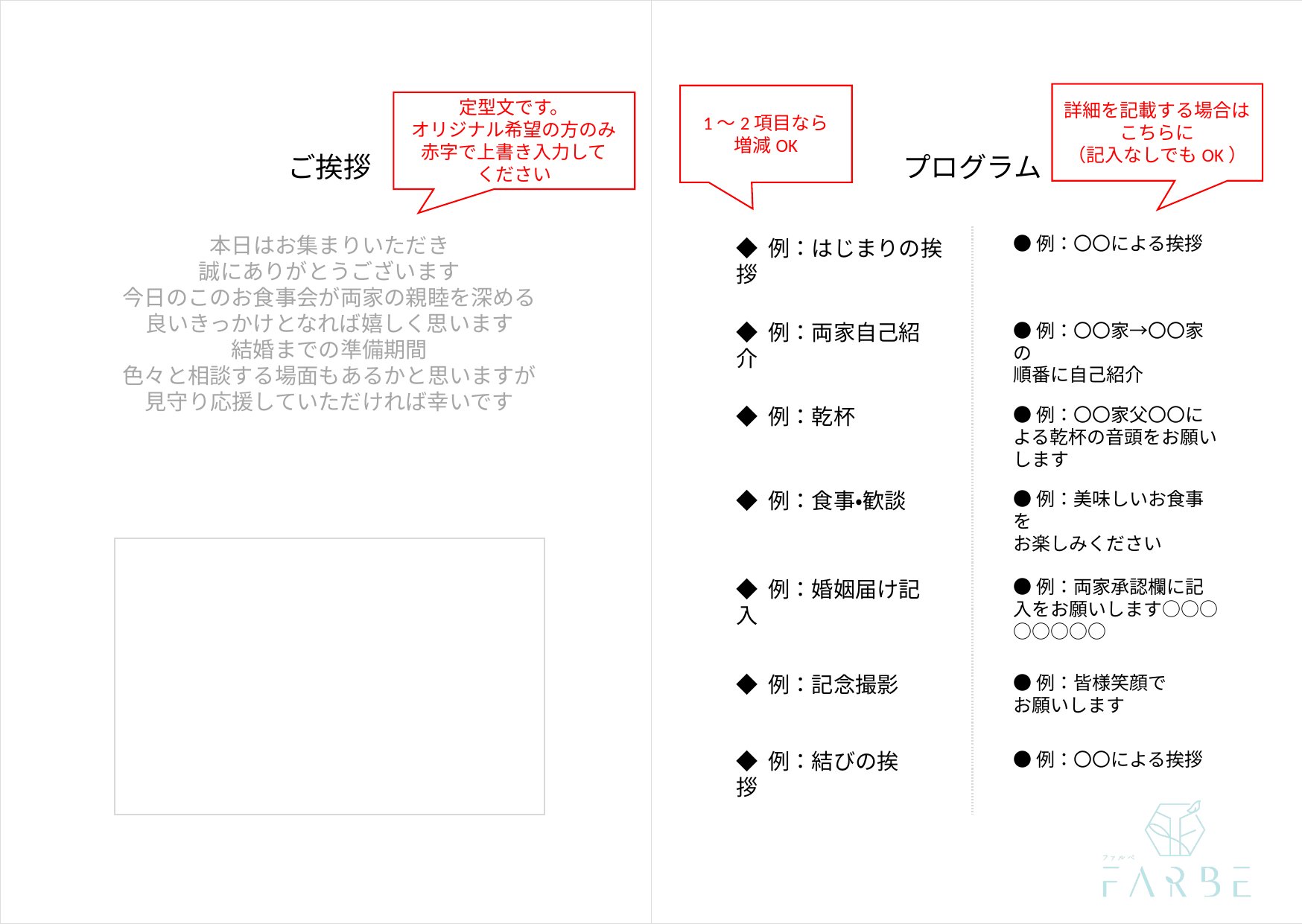

詳細を記載する場合は
こちらに
（記入なしでもOK）
1～2項目なら
増減OK
定型文です。
オリジナル希望の方のみ赤字で上書き入力して
ください
ご挨拶
プログラム
本日はお集まりいただき
誠にありがとうございます
今日のこのお食事会が両家の親睦を深める
良いきっかけとなれば嬉しく思います
結婚までの準備期間
色々と相談する場面もあるかと思いますが
見守り応援していただければ幸いです
●例：〇〇による挨拶
◆ 例：はじまりの挨拶
●例：〇〇家→〇〇家の
順番に自己紹介
◆ 例：両家自己紹介
◆ 例：乾杯
●例：〇〇家父〇〇による乾杯の音頭をお願いします
◆ 例：食事・歓談
●例：美味しいお食事を
お楽しみください

◆ 例：婚姻届け記入
●例：両家承認欄に記入をお願いします○○○○○○○○
◆ 例：記念撮影
●例：皆様笑顔で
お願いします
◆ 例：結びの挨拶
●例：〇〇による挨拶